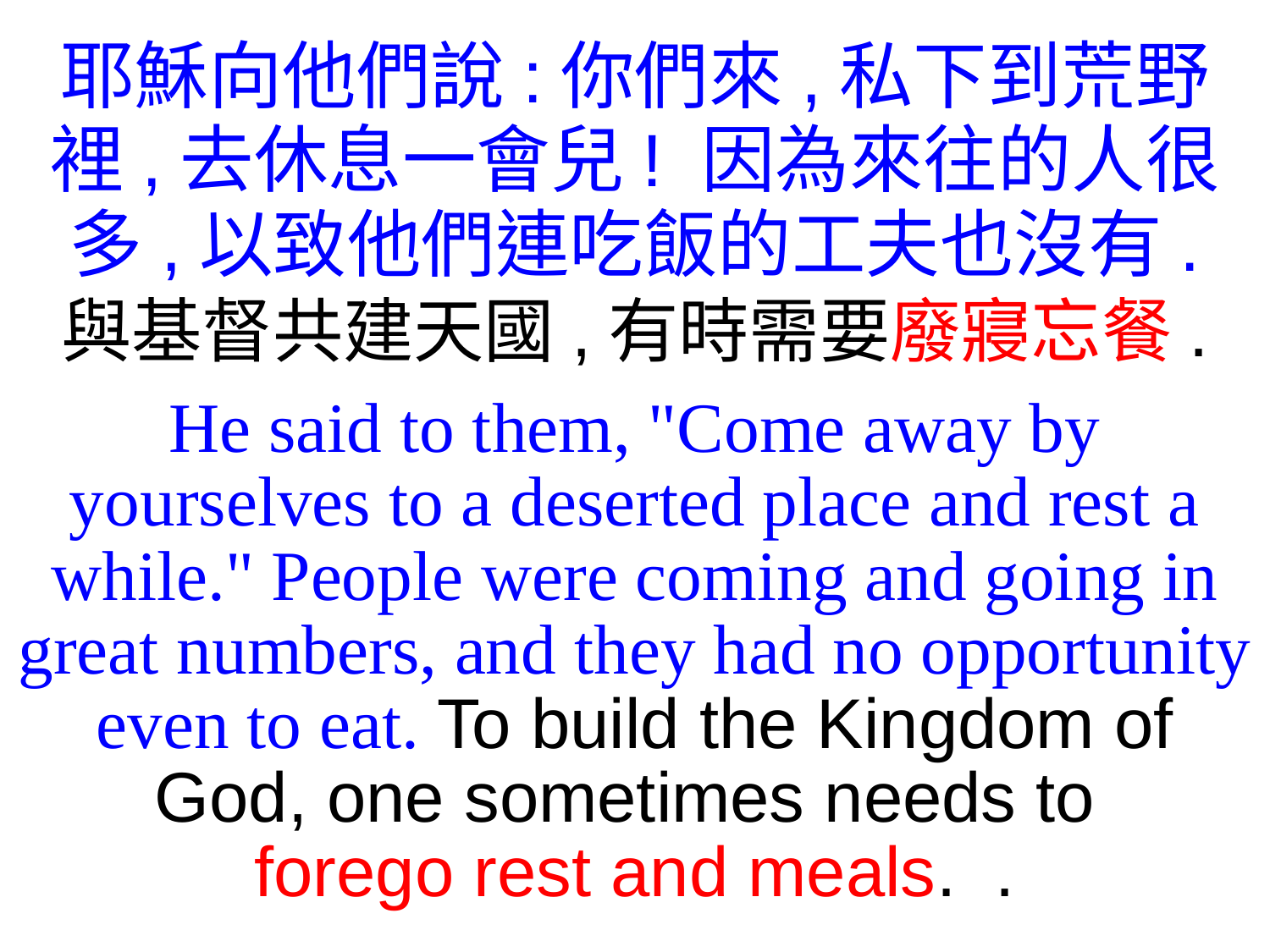

耶穌向他們說:你們來,私下到荒野裡,去休息一會兒! 因為來往的人很多,以致他們連吃飯的工夫也沒有.
與基督共建天國,有時需要廢寢忘餐.
He said to them, "Come away by yourselves to a deserted place and rest a while." People were coming and going in great numbers, and they had no opportunity even to eat. To build the Kingdom of God, one sometimes needs to
forego rest and meals.  .